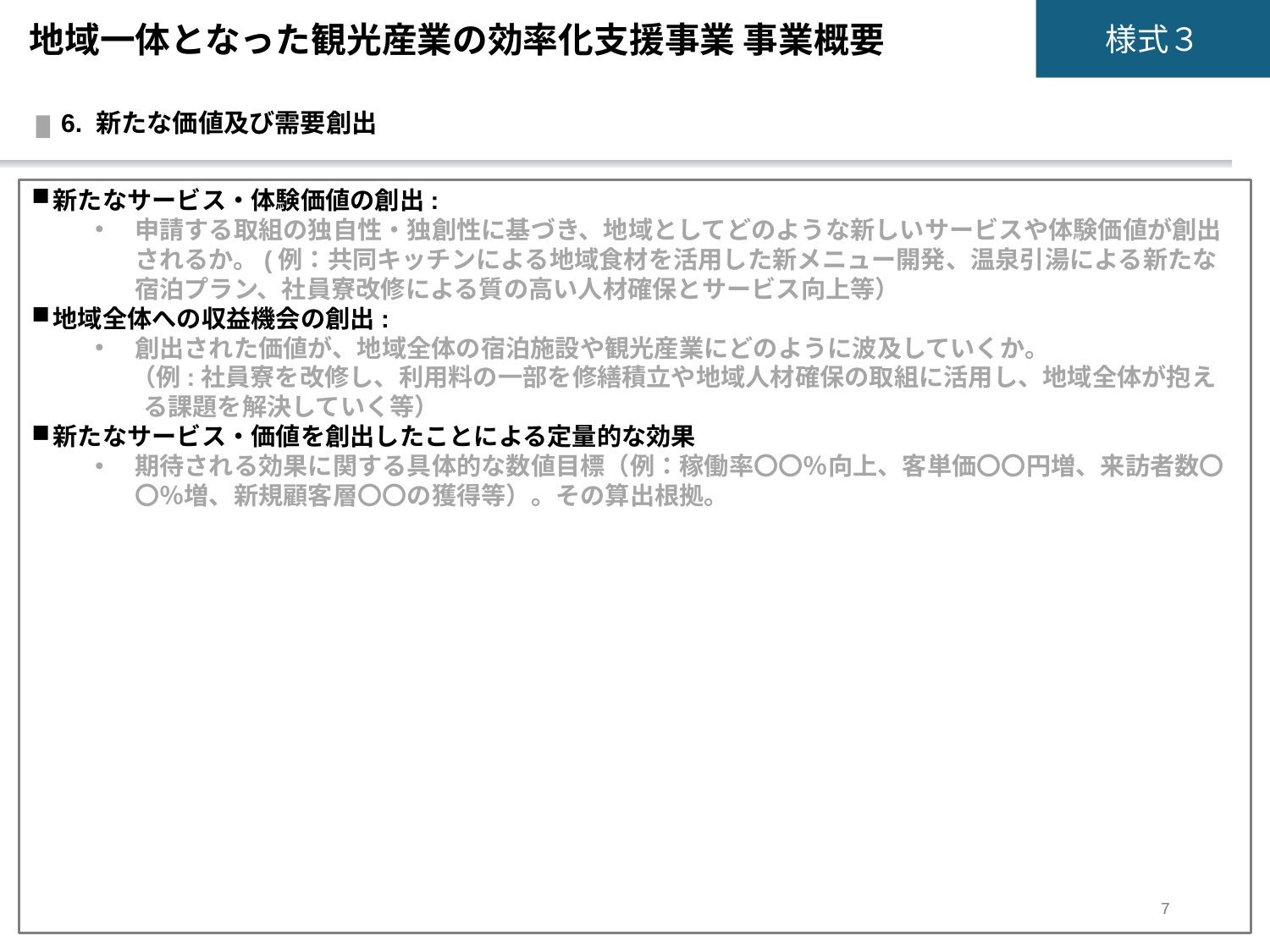

地域一体となった観光産業の効率化支援事業 事業概要
 6. 新たな価値及び需要創出

新たなサービス・体験価値の創出:
申請する取組の独自性・独創性に基づき、地域としてどのような新しいサービスや体験価値が創出されるか。(例：共同キッチンによる地域食材を活用した新メニュー開発、温泉引湯による新たな宿泊プラン、社員寮改修による質の高い人材確保とサービス向上等）
地域全体への収益機会の創出:
創出された価値が、地域全体の宿泊施設や観光産業にどのように波及していくか。
　（例:社員寮を改修し、利用料の一部を修繕積立や地域人材確保の取組に活用し、地域全体が抱える課題を解決していく等）
新たなサービス・価値を創出したことによる定量的な効果
期待される効果に関する具体的な数値目標（例：稼働率〇〇％向上、客単価〇〇円増、来訪者数〇〇％増、新規顧客層〇〇の獲得等）。その算出根拠。
7